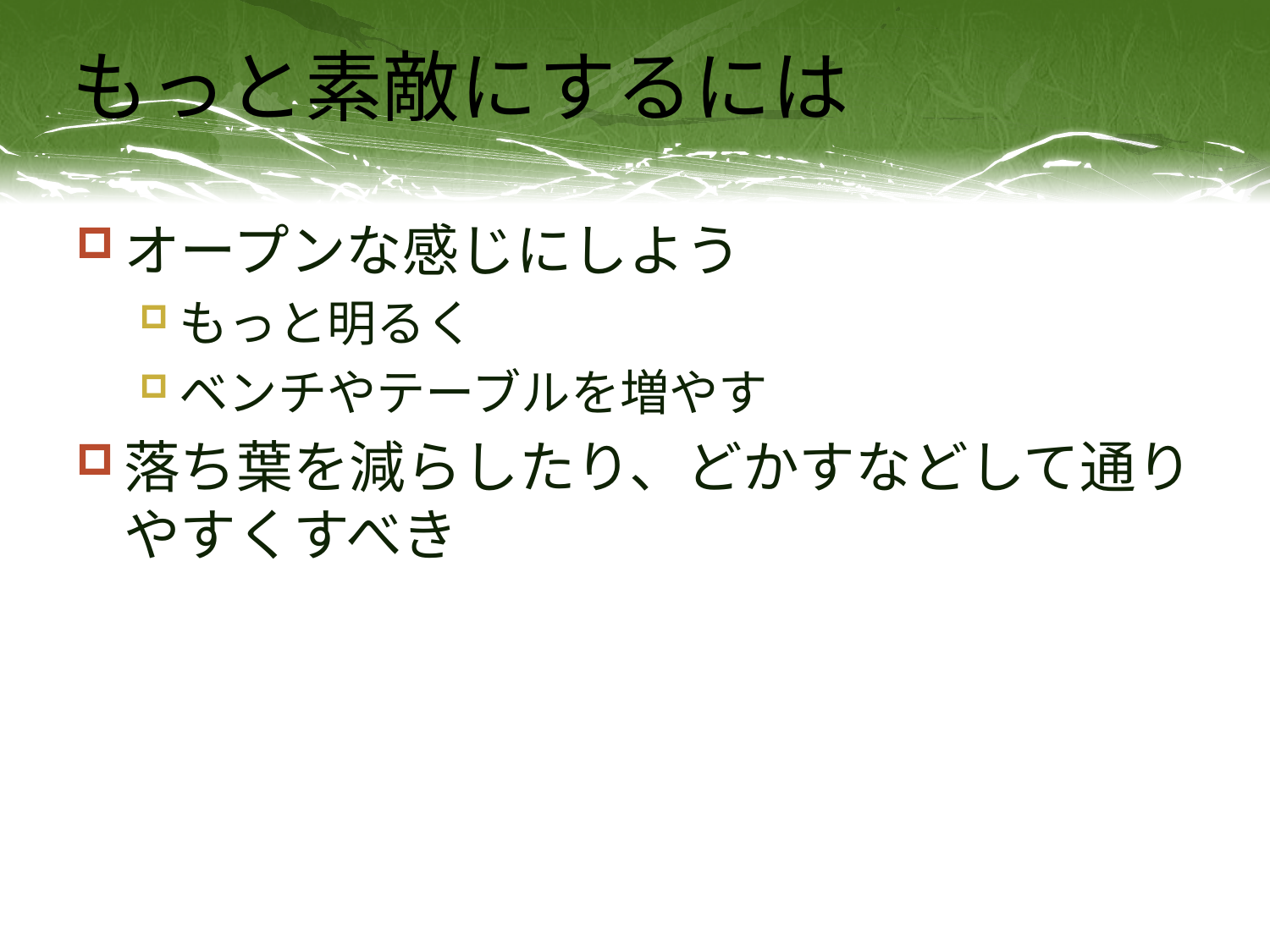

# もっと素敵にするには
オープンな感じにしよう
もっと明るく
ベンチやテーブルを増やす
落ち葉を減らしたり、どかすなどして通りやすくすべき